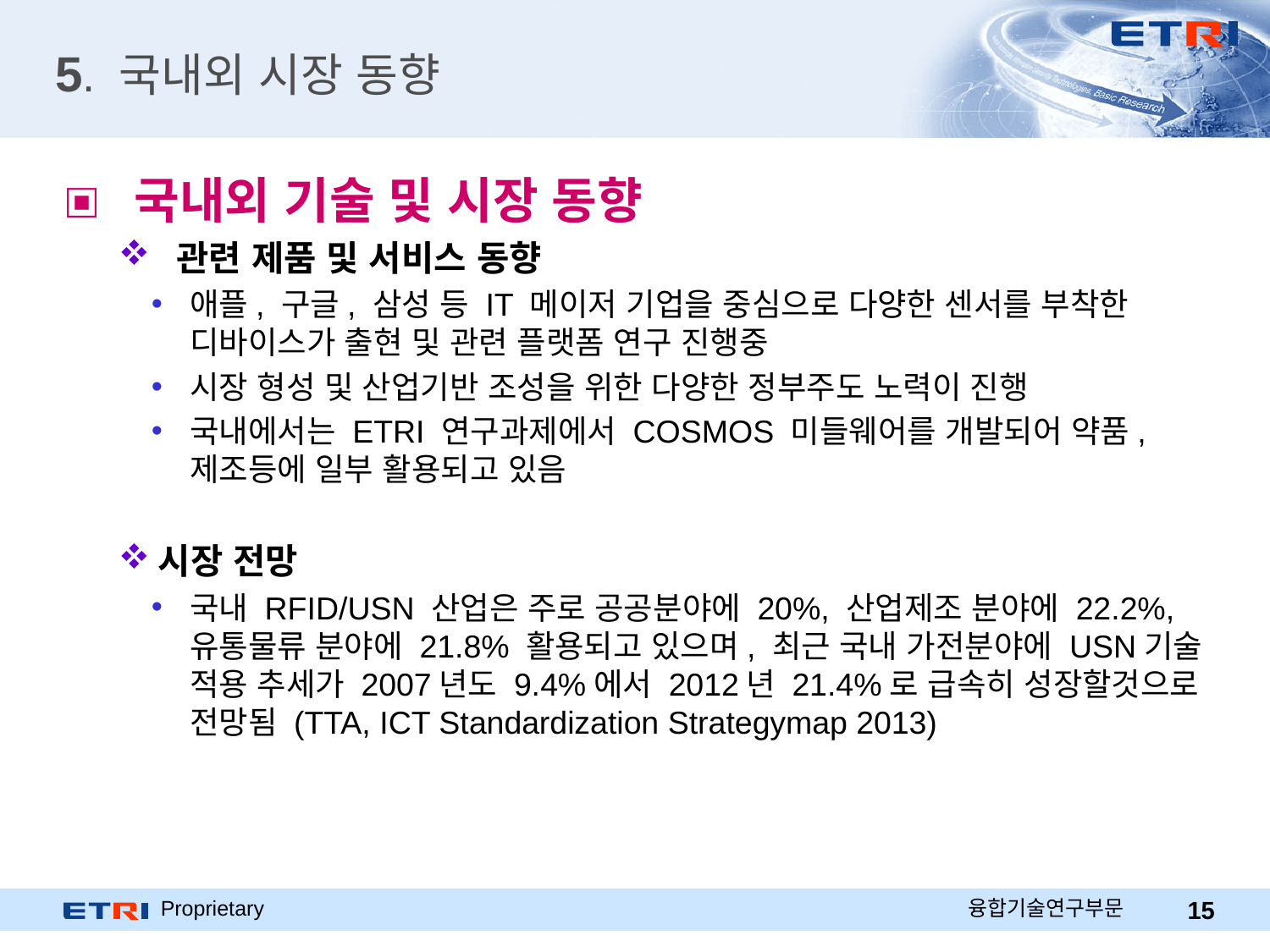

# 5. 국내외 시장 동향
 국내외 기술 및 시장 동향
 관련 제품 및 서비스 동향
애플, 구글, 삼성 등 IT 메이저 기업을 중심으로 다양한 센서를 부착한 디바이스가 출현 및 관련 플랫폼 연구 진행중
시장 형성 및 산업기반 조성을 위한 다양한 정부주도 노력이 진행
국내에서는 ETRI 연구과제에서 COSMOS 미들웨어를 개발되어 약품, 제조등에 일부 활용되고 있음

시장 전망
국내 RFID/USN 산업은 주로 공공분야에 20%, 산업제조 분야에 22.2%, 유통물류 분야에 21.8% 활용되고 있으며, 최근 국내 가전분야에 USN기술 적용 추세가 2007년도 9.4%에서 2012년 21.4%로 급속히 성장할것으로 전망됨 (TTA, ICT Standardization Strategymap 2013)
융합기술연구부문
15